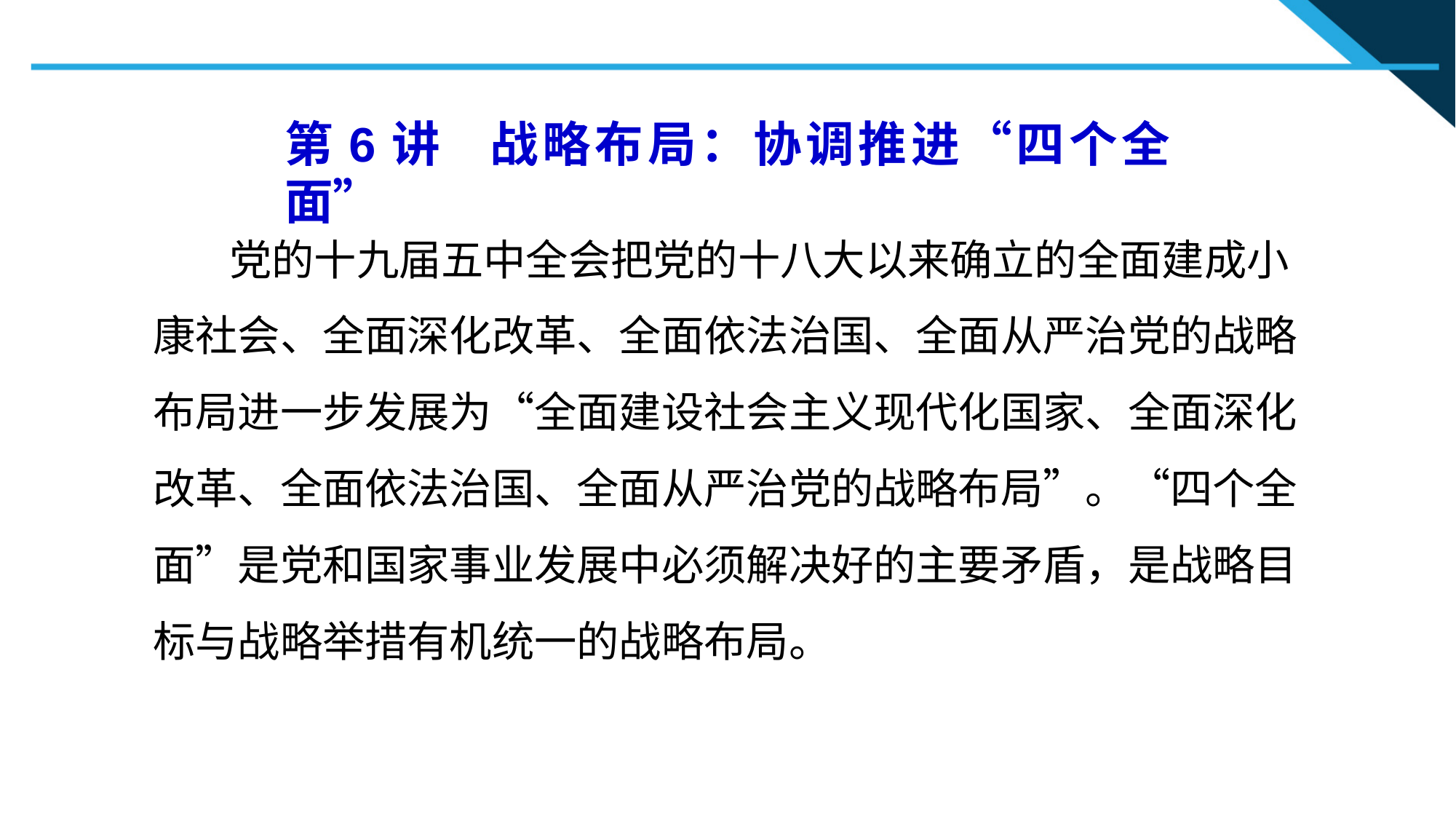

第6讲   战略布局：协调推进“四个全面”
       党的十九届五中全会把党的十八大以来确立的全面建成小康社会、全面深化改革、全面依法治国、全面从严治党的战略布局进一步发展为“全面建设社会主义现代化国家、全面深化改革、全面依法治国、全面从严治党的战略布局”。“四个全面”是党和国家事业发展中必须解决好的主要矛盾，是战略目标与战略举措有机统一的战略布局。